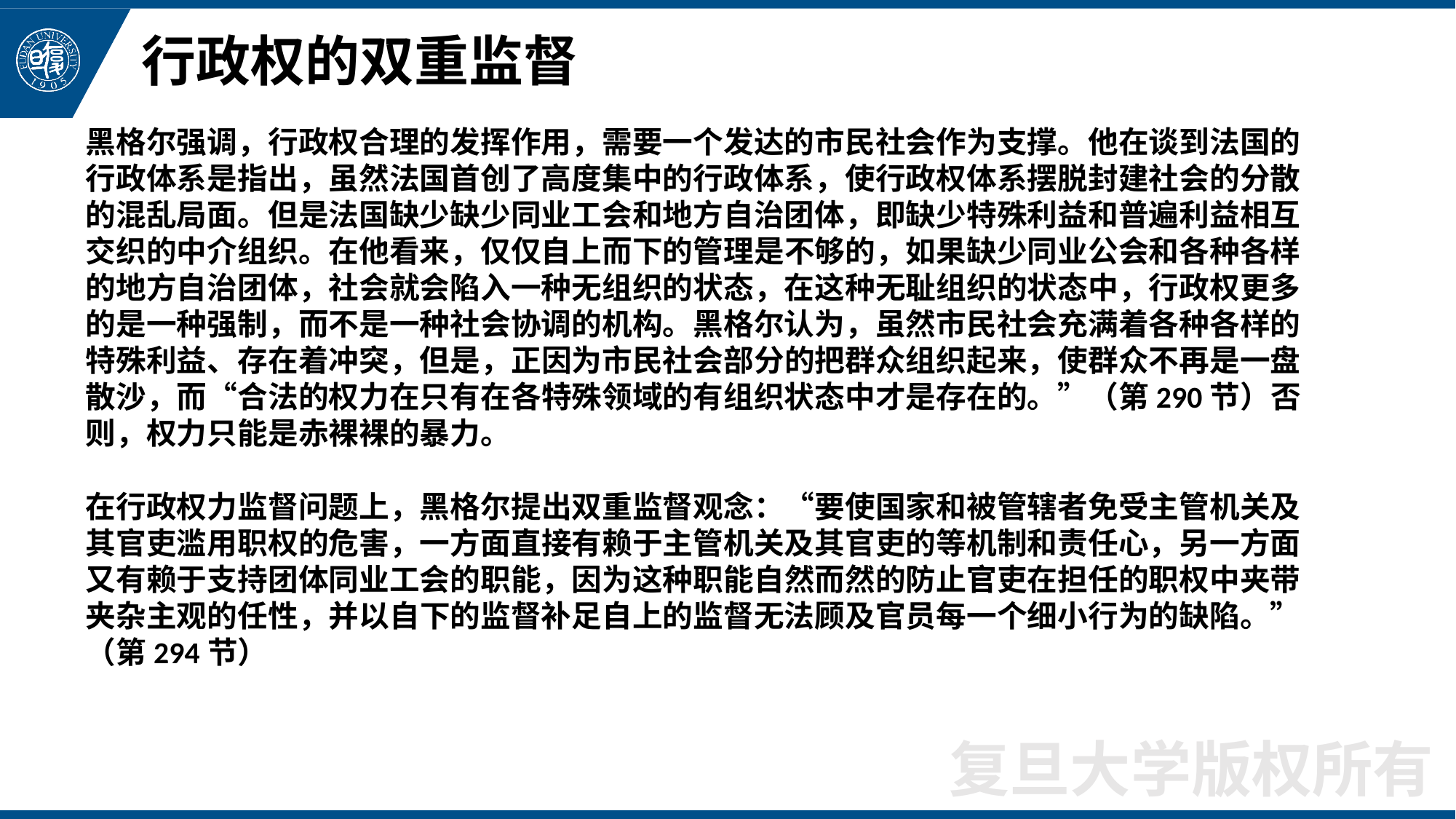

# 行政权的双重监督
黑格尔强调，行政权合理的发挥作用，需要一个发达的市民社会作为支撑。他在谈到法国的行政体系是指出，虽然法国首创了高度集中的行政体系，使行政权体系摆脱封建社会的分散的混乱局面。但是法国缺少缺少同业工会和地方自治团体，即缺少特殊利益和普遍利益相互交织的中介组织。在他看来，仅仅自上而下的管理是不够的，如果缺少同业公会和各种各样的地方自治团体，社会就会陷入一种无组织的状态，在这种无耻组织的状态中，行政权更多的是一种强制，而不是一种社会协调的机构。黑格尔认为，虽然市民社会充满着各种各样的特殊利益、存在着冲突，但是，正因为市民社会部分的把群众组织起来，使群众不再是一盘散沙，而“合法的权力在只有在各特殊领域的有组织状态中才是存在的。”（第290节）否则，权力只能是赤裸裸的暴力。

在行政权力监督问题上，黑格尔提出双重监督观念：“要使国家和被管辖者免受主管机关及其官吏滥用职权的危害，一方面直接有赖于主管机关及其官吏的等机制和责任心，另一方面又有赖于支持团体同业工会的职能，因为这种职能自然而然的防止官吏在担任的职权中夹带夹杂主观的任性，并以自下的监督补足自上的监督无法顾及官员每一个细小行为的缺陷。”（第294节）